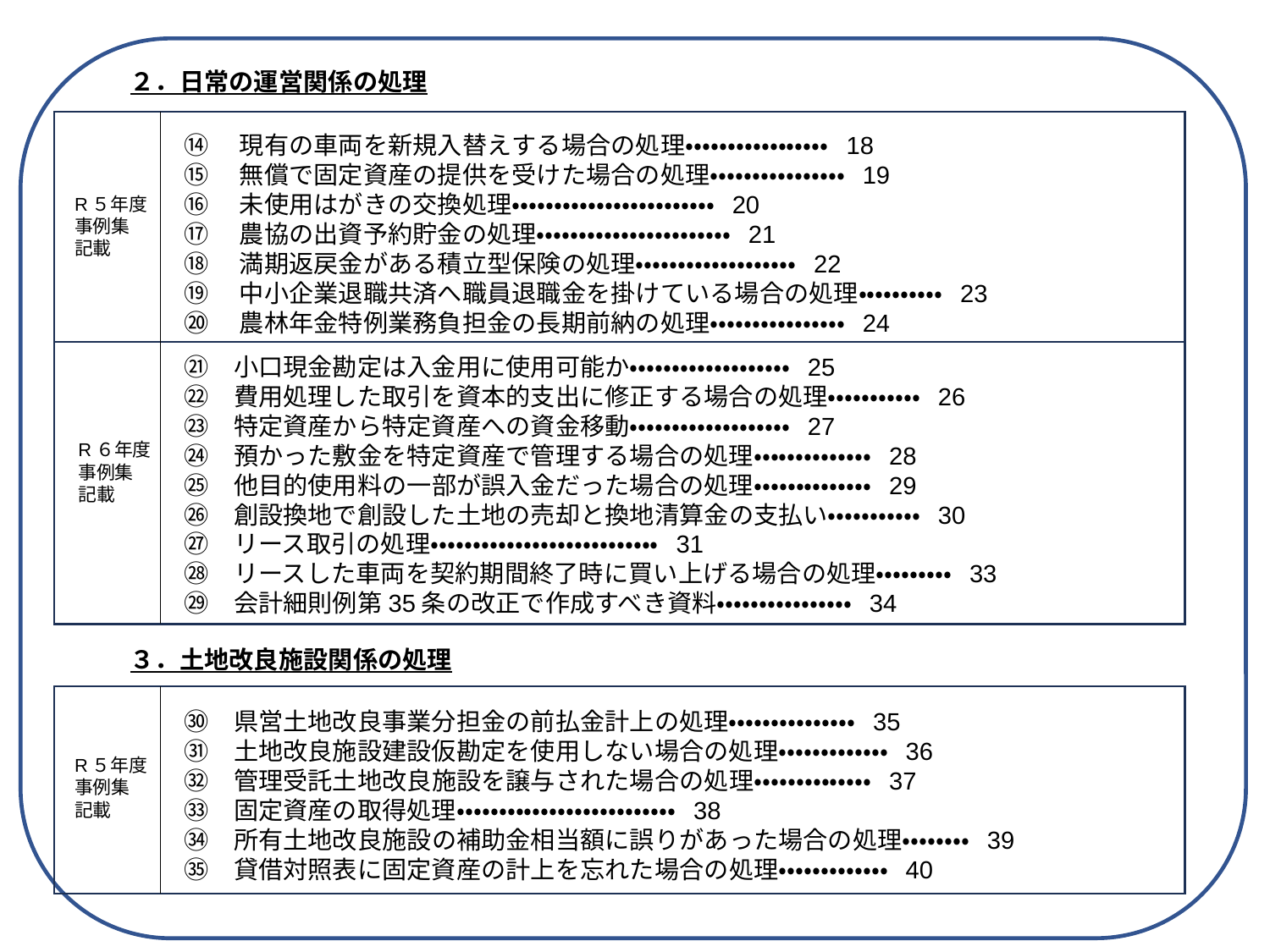

２．日常の運営関係の処理

⑭　現有の車両を新規入替えする場合の処理・・・・・・・・・・・・・・・・・  18
⑮　無償で固定資産の提供を受けた場合の処理・・・・・・・・・・・・・・・・  19
⑯　未使用はがきの交換処理・・・・・・・・・・・・・・・・・・・・・・・・  20
⑰　農協の出資予約貯金の処理・・・・・・・・・・・・・・・・・・・・・・・  21
⑱　満期返戻金がある積立型保険の処理・・・・・・・・・・・・・・・・・・・  22
⑲　中小企業退職共済へ職員退職金を掛けている場合の処理・・・・・・・・・・  23
⑳　農林年金特例業務負担金の長期前納の処理・・・・・・・・・・・・・・・・  24
R５年度事例集記載

㉑　小口現金勘定は入金用に使用可能か・・・・・・・・・・・・・・・・・・・  25
㉒　費用処理した取引を資本的支出に修正する場合の処理・・・・・・・・・・・  26
㉓　特定資産から特定資産への資金移動・・・・・・・・・・・・・・・・・・・  27
㉔　預かった敷金を特定資産で管理する場合の処理・・・・・・・・・・・・・・  28
㉕　他目的使用料の一部が誤入金だった場合の処理・・・・・・・・・・・・・・  29
㉖　創設換地で創設した土地の売却と換地清算金の支払い・・・・・・・・・・・  30
㉗　リース取引の処理・・・・・・・・・・・・・・・・・・・・・・・・・・・  31
㉘　リースした車両を契約期間終了時に買い上げる場合の処理・・・・・・・・・  33
㉙　会計細則例第35条の改正で作成すべき資料・・・・・・・・・・・・・・・・  34
R６年度事例集記載
３．土地改良施設関係の処理

㉚　県営土地改良事業分担金の前払金計上の処理・・・・・・・・・・・・・・・  35
㉛　土地改良施設建設仮勘定を使用しない場合の処理・・・・・・・・・・・・・  36
㉜　管理受託土地改良施設を譲与された場合の処理・・・・・・・・・・・・・・  37
㉝　固定資産の取得処理・・・・・・・・・・・・・・・・・・・・・・・・・・  38
㉞　所有土地改良施設の補助金相当額に誤りがあった場合の処理・・・・・・・・  39
㉟　貸借対照表に固定資産の計上を忘れた場合の処理・・・・・・・・・・・・・  40
R５年度事例集記載